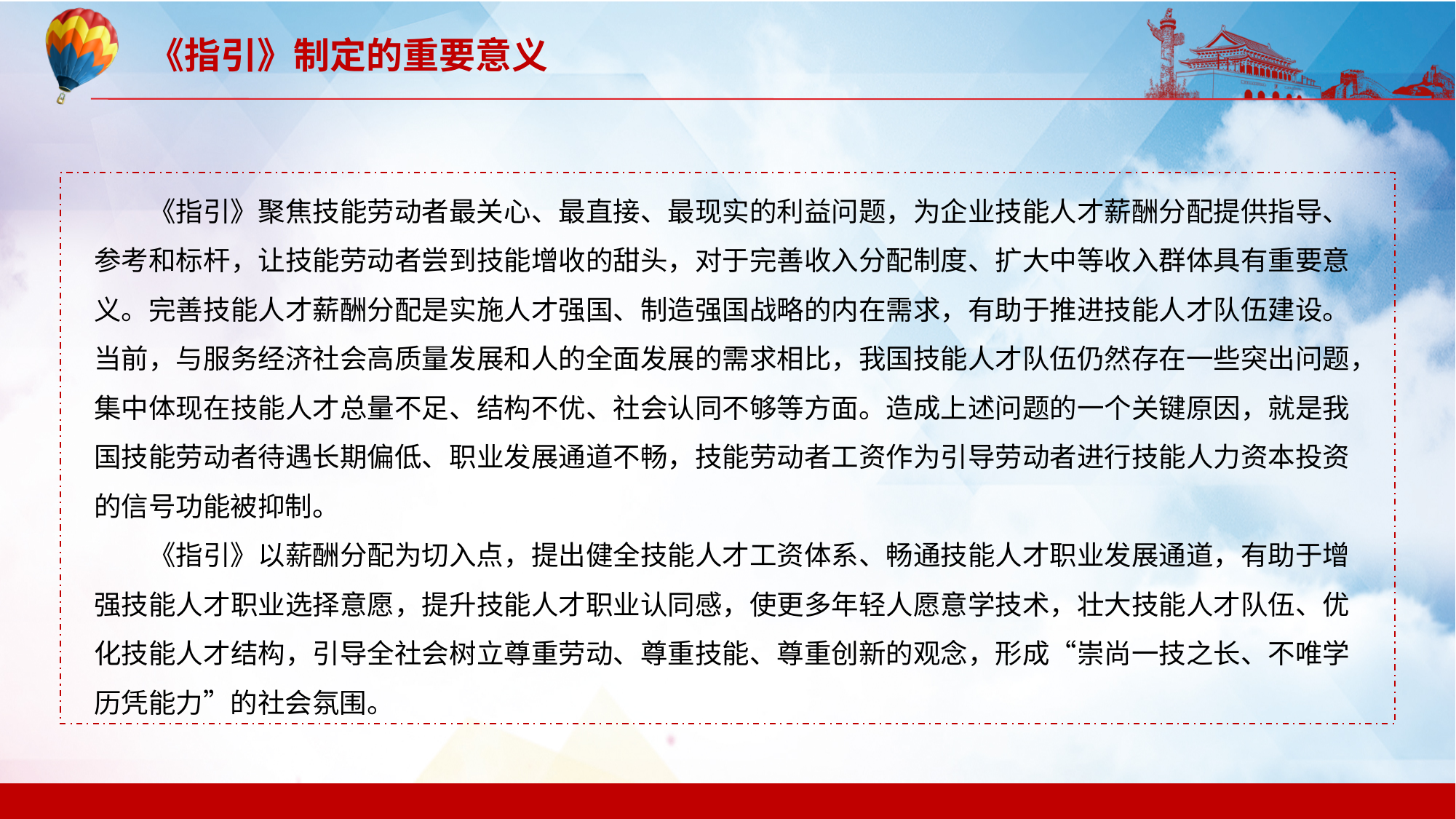

《指引》聚焦技能劳动者最关心、最直接、最现实的利益问题，为企业技能人才薪酬分配提供指导、参考和标杆，让技能劳动者尝到技能增收的甜头，对于完善收入分配制度、扩大中等收入群体具有重要意义。完善技能人才薪酬分配是实施人才强国、制造强国战略的内在需求，有助于推进技能人才队伍建设。当前，与服务经济社会高质量发展和人的全面发展的需求相比，我国技能人才队伍仍然存在一些突出问题，集中体现在技能人才总量不足、结构不优、社会认同不够等方面。造成上述问题的一个关键原因，就是我国技能劳动者待遇长期偏低、职业发展通道不畅，技能劳动者工资作为引导劳动者进行技能人力资本投资的信号功能被抑制。
《指引》以薪酬分配为切入点，提出健全技能人才工资体系、畅通技能人才职业发展通道，有助于增强技能人才职业选择意愿，提升技能人才职业认同感，使更多年轻人愿意学技术，壮大技能人才队伍、优化技能人才结构，引导全社会树立尊重劳动、尊重技能、尊重创新的观念，形成“崇尚一技之长、不唯学历凭能力”的社会氛围。